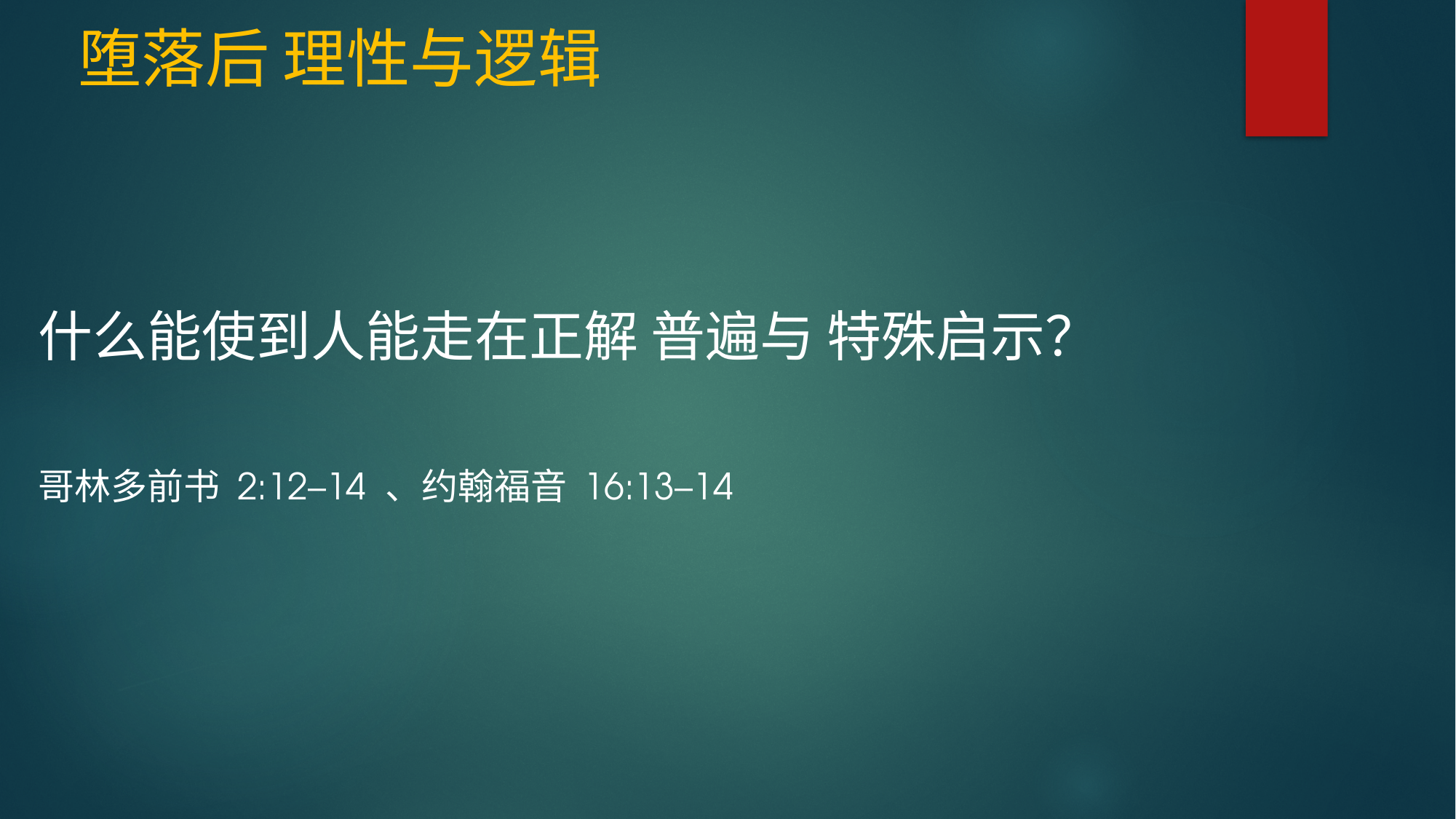

# 堕落后 理性与逻辑

什么能使到人能走在正解 普遍与 特殊启示？

哥林多前书 2:12–14 、约翰福音 16:13–14